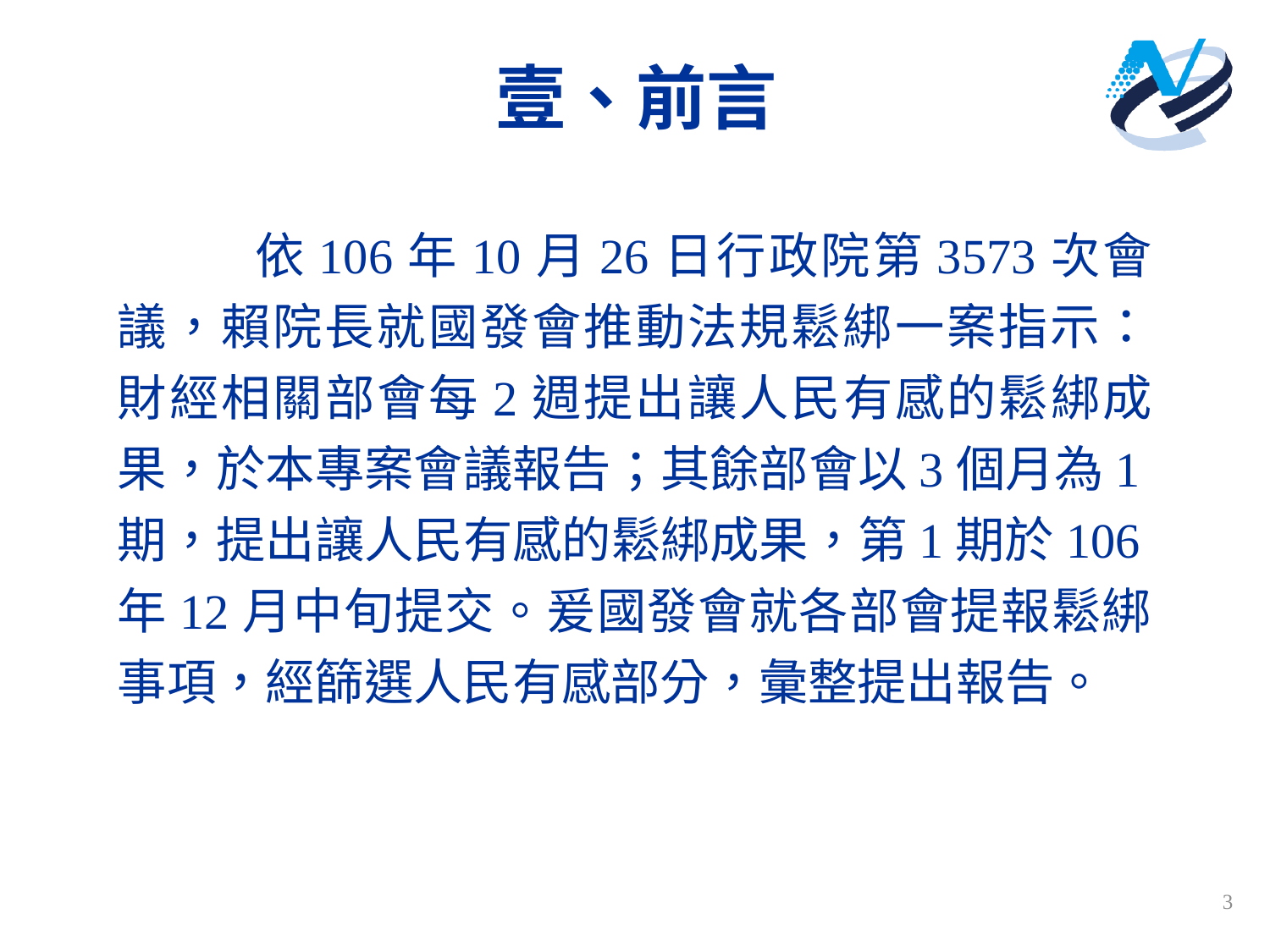

# 壹、前言
          依106年10月26日行政院第3573次會議，賴院長就國發會推動法規鬆綁一案指示：財經相關部會每2週提出讓人民有感的鬆綁成果，於本專案會議報告；其餘部會以3個月為1期，提出讓人民有感的鬆綁成果，第1期於106年12月中旬提交。爰國發會就各部會提報鬆綁事項，經篩選人民有感部分，彙整提出報告。
3